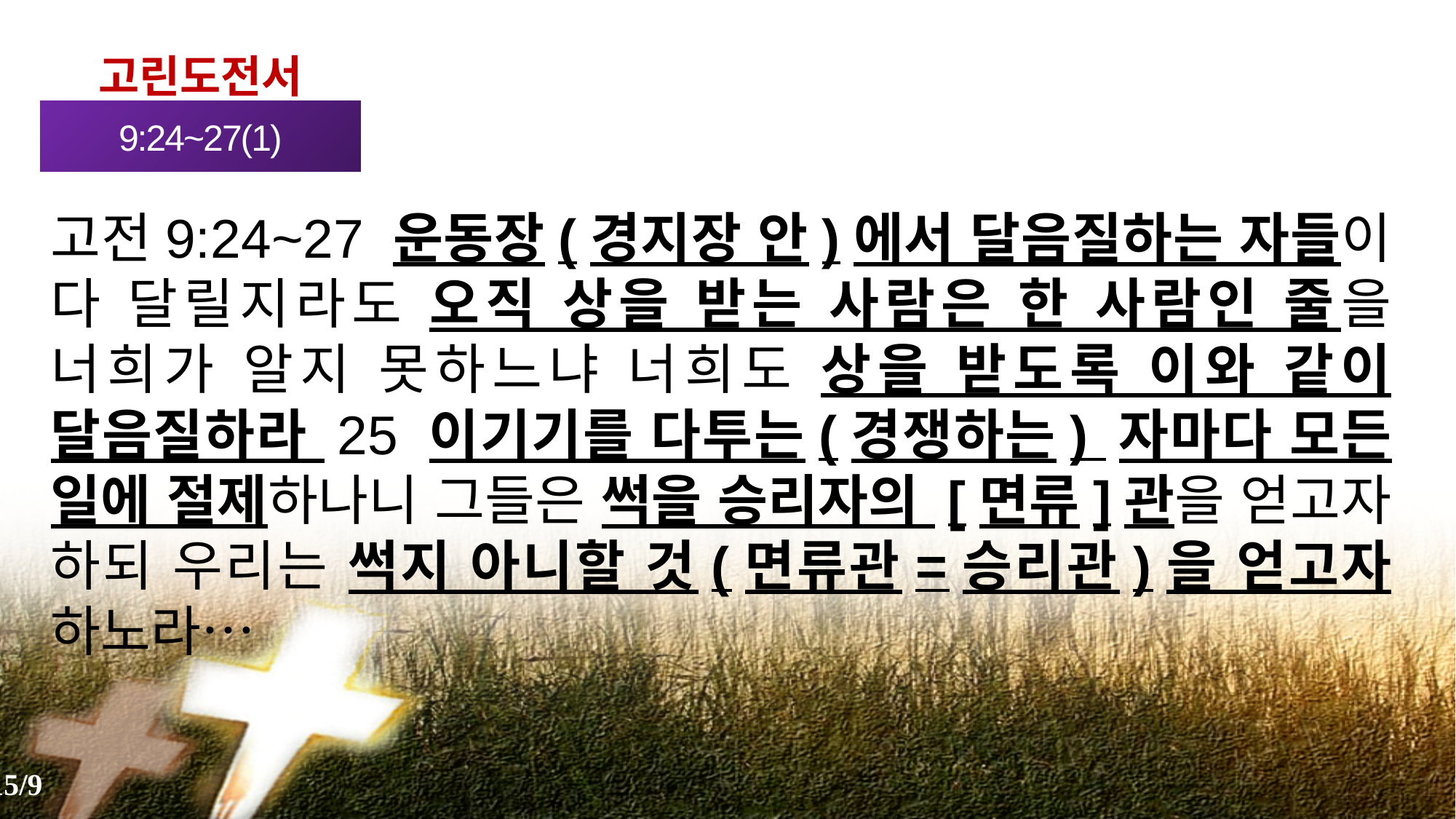

고린도전서

9:24~27(1)
고전9:24~27 운동장(경지장 안)에서 달음질하는 자들이 다 달릴지라도 오직 상을 받는 사람은 한 사람인 줄을 너희가 알지 못하느냐 너희도 상을 받도록 이와 같이 달음질하라 25 이기기를 다투는(경쟁하는) 자마다 모든 일에 절제하나니 그들은 썩을 승리자의 [면류]관을 얻고자 하되 우리는 썩지 아니할 것(면류관=승리관)을 얻고자 하노라…